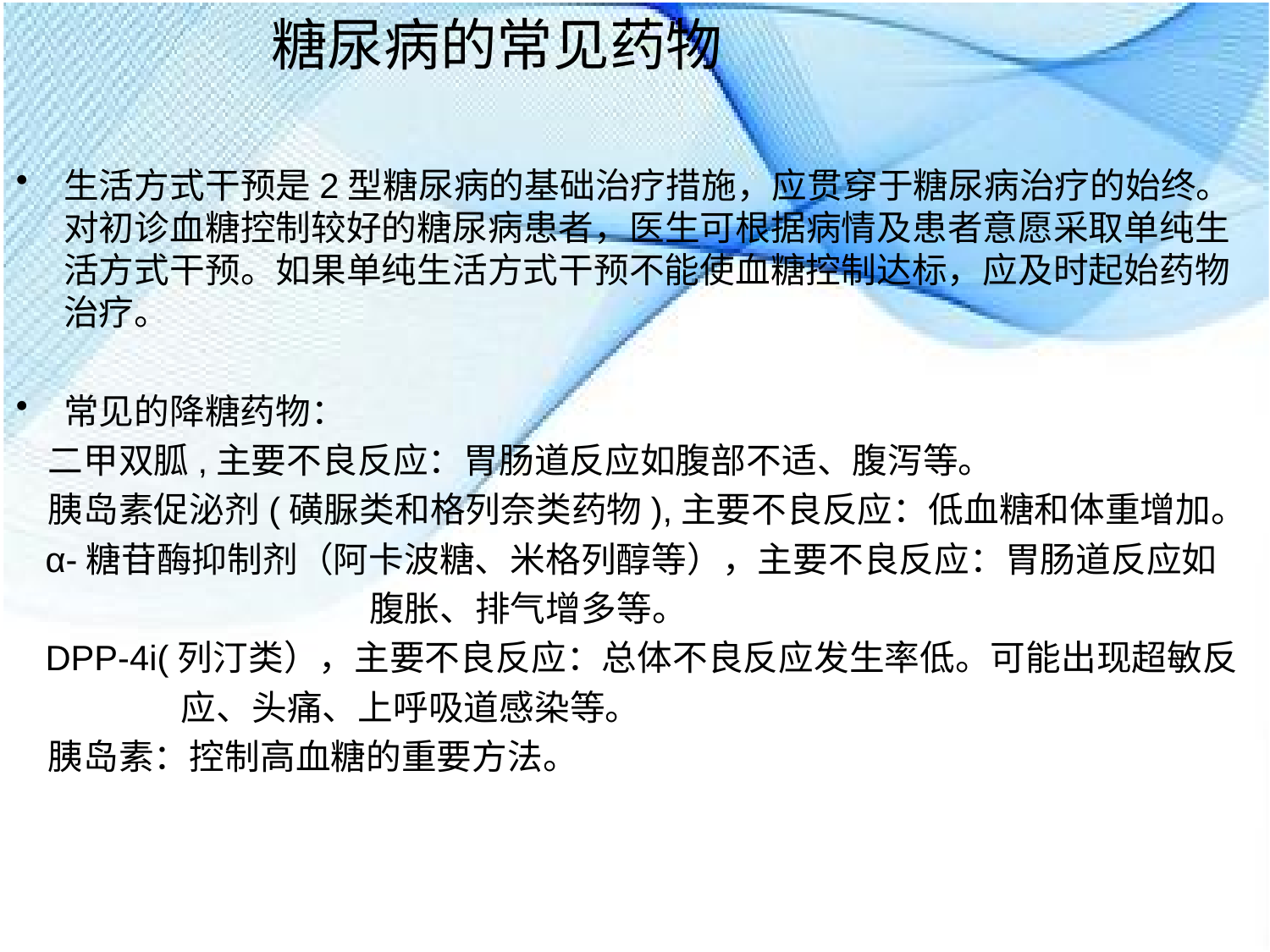

糖尿病的常见药物

生活方式干预是2型糖尿病的基础治疗措施，应贯穿于糖尿病治疗的始终。对初诊血糖控制较好的糖尿病患者，医生可根据病情及患者意愿采取单纯生活方式干预。如果单纯生活方式干预不能使血糖控制达标，应及时起始药物治疗。

常见的降糖药物：
   二甲双胍,主要不良反应：胃肠道反应如腹部不适、腹泻等。
   胰岛素促泌剂(磺脲类和格列奈类药物),主要不良反应：低血糖和体重增加。
   α-糖苷酶抑制剂（阿卡波糖、米格列醇等），主要不良反应：胃肠道反应如
                                            腹胀、排气增多等。
   DPP-4i(列汀类），主要不良反应：总体不良反应发生率低。可能出现超敏反
                    应、头痛、上呼吸道感染等。
   胰岛素：控制高血糖的重要方法。